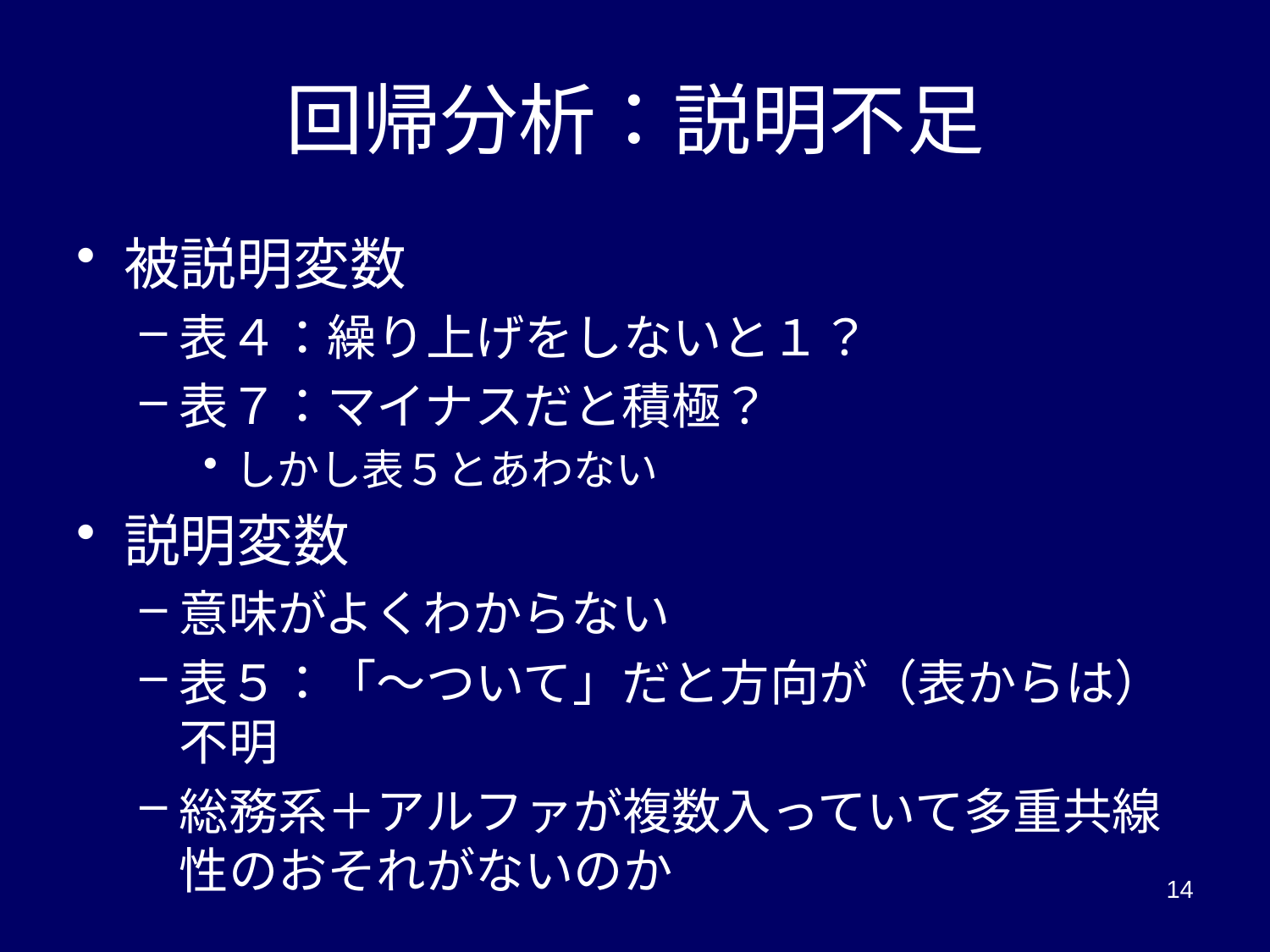

# 回帰分析：説明不足
被説明変数
表４：繰り上げをしないと１？
表７：マイナスだと積極？
しかし表５とあわない
説明変数
意味がよくわからない
表５：「～ついて」だと方向が（表からは）不明
総務系＋アルファが複数入っていて多重共線性のおそれがないのか
14